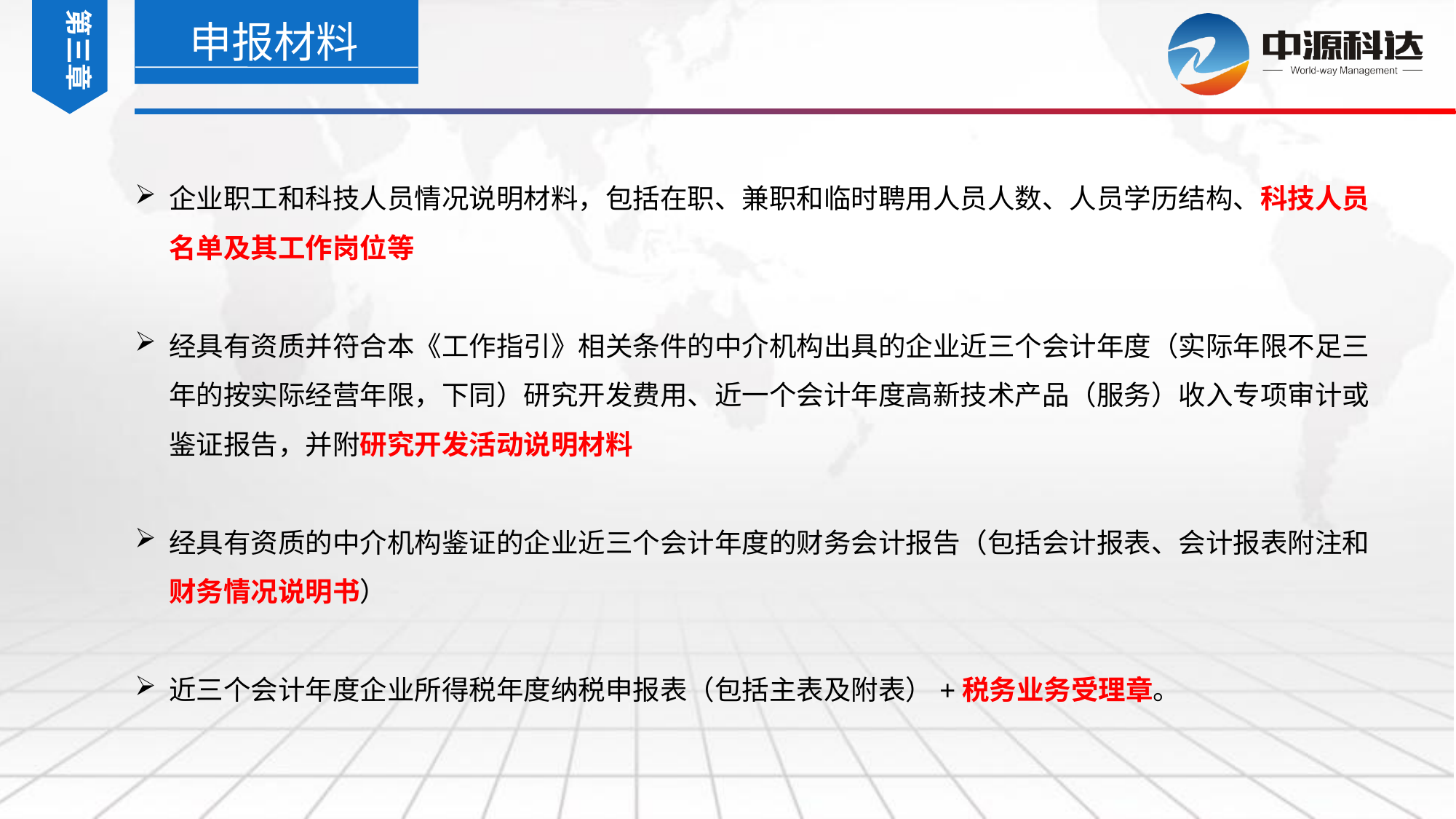

第三章
申报材料
企业职工和科技人员情况说明材料，包括在职、兼职和临时聘用人员人数、人员学历结构、科技人员名单及其工作岗位等

经具有资质并符合本《工作指引》相关条件的中介机构出具的企业近三个会计年度（实际年限不足三年的按实际经营年限，下同）研究开发费用、近一个会计年度高新技术产品（服务）收入专项审计或鉴证报告，并附研究开发活动说明材料

经具有资质的中介机构鉴证的企业近三个会计年度的财务会计报告（包括会计报表、会计报表附注和财务情况说明书）

近三个会计年度企业所得税年度纳税申报表（包括主表及附表）+税务业务受理章。